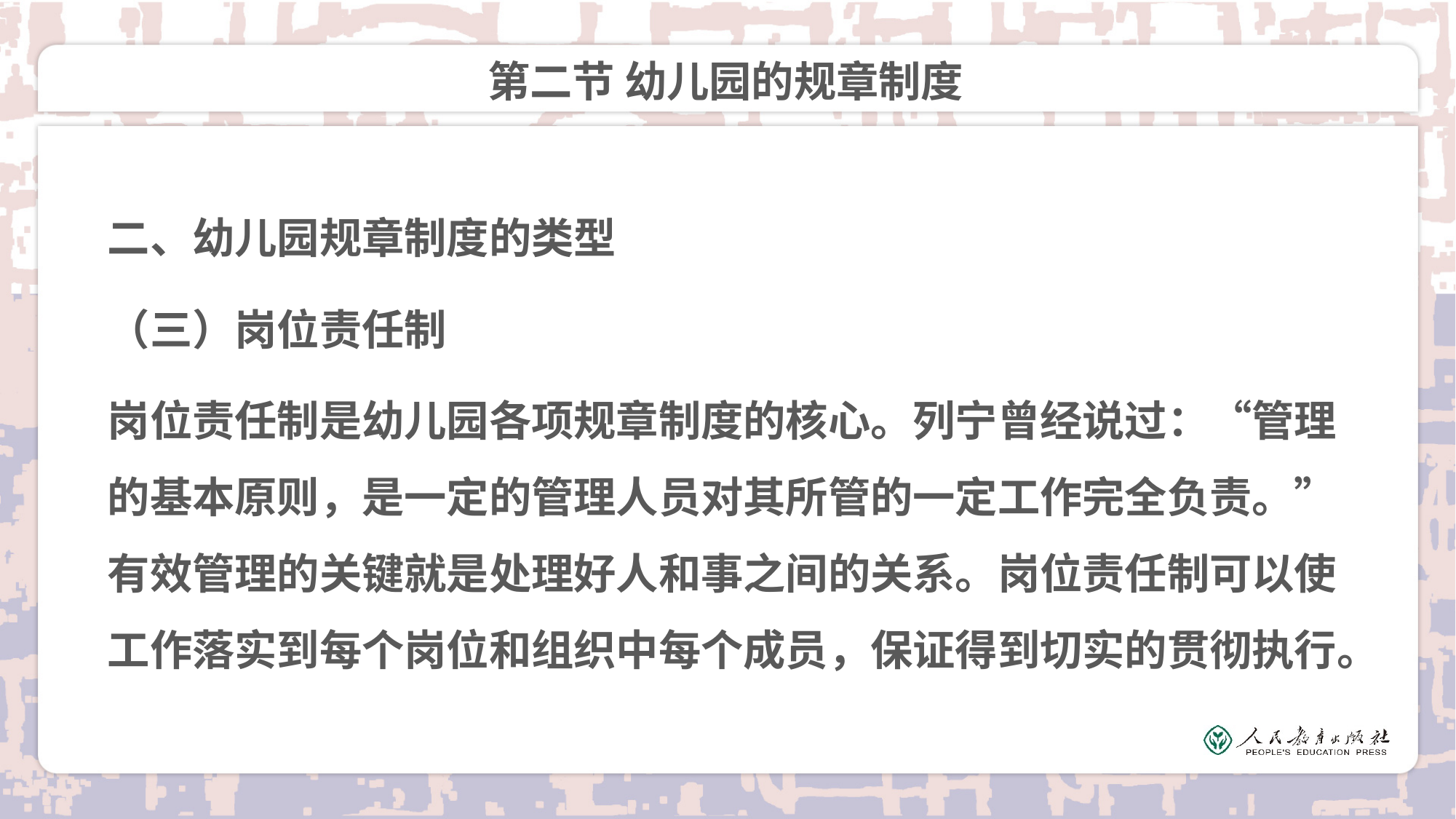

# 第二节 幼儿园的规章制度
二、幼儿园规章制度的类型
（三）岗位责任制
岗位责任制是幼儿园各项规章制度的核心。列宁曾经说过：“管理的基本原则，是一定的管理人员对其所管的一定工作完全负责。” 有效管理的关键就是处理好人和事之间的关系。岗位责任制可以使工作落实到每个岗位和组织中每个成员，保证得到切实的贯彻执行。